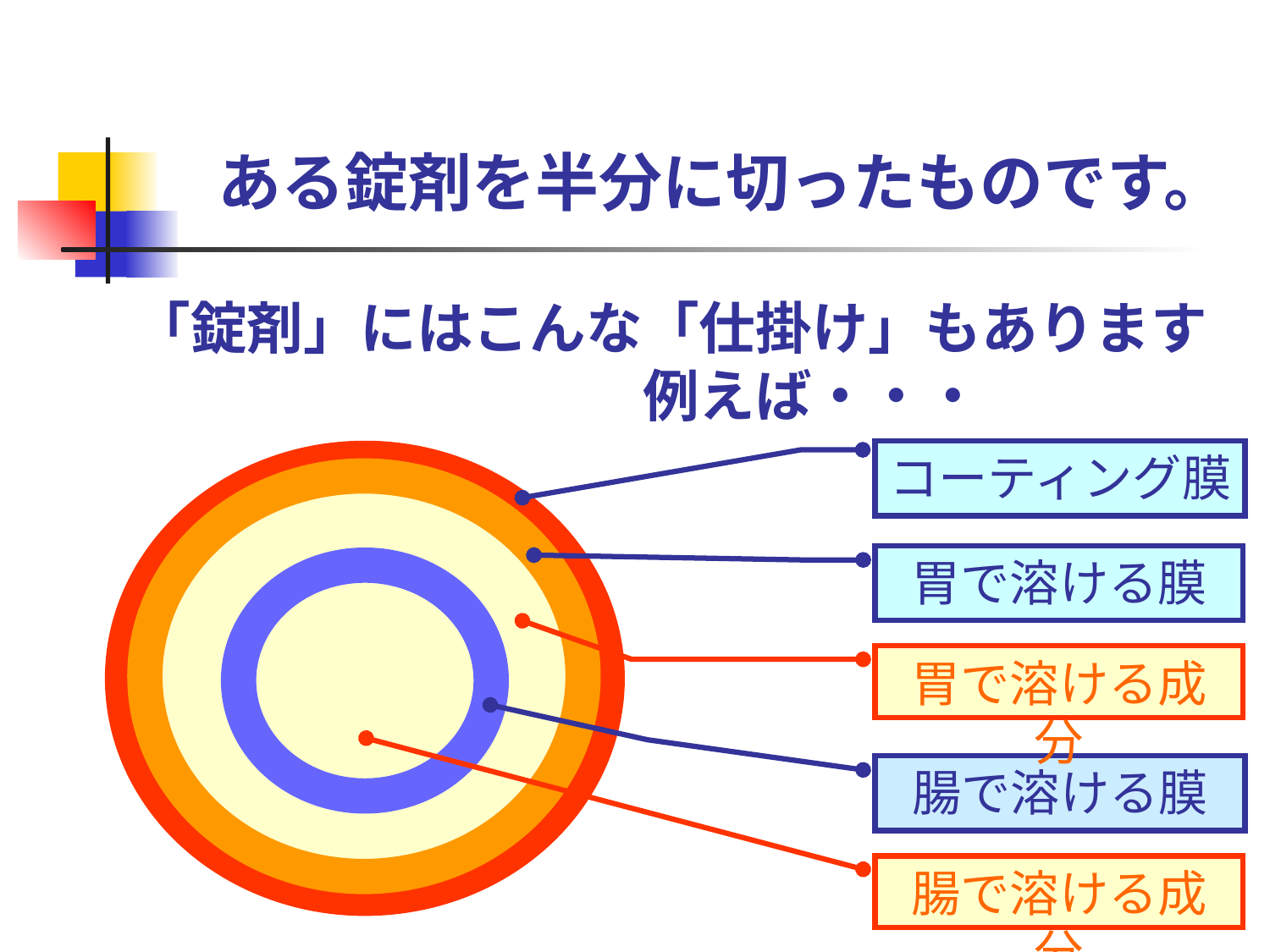

ある錠剤を半分に切ったものです。
「錠剤」にはこんな「仕掛け」もあります
　　　　　　　　　例えば・・・

コーティング膜
胃で溶ける膜
胃で溶ける成分
腸で溶ける膜
腸で溶ける成分